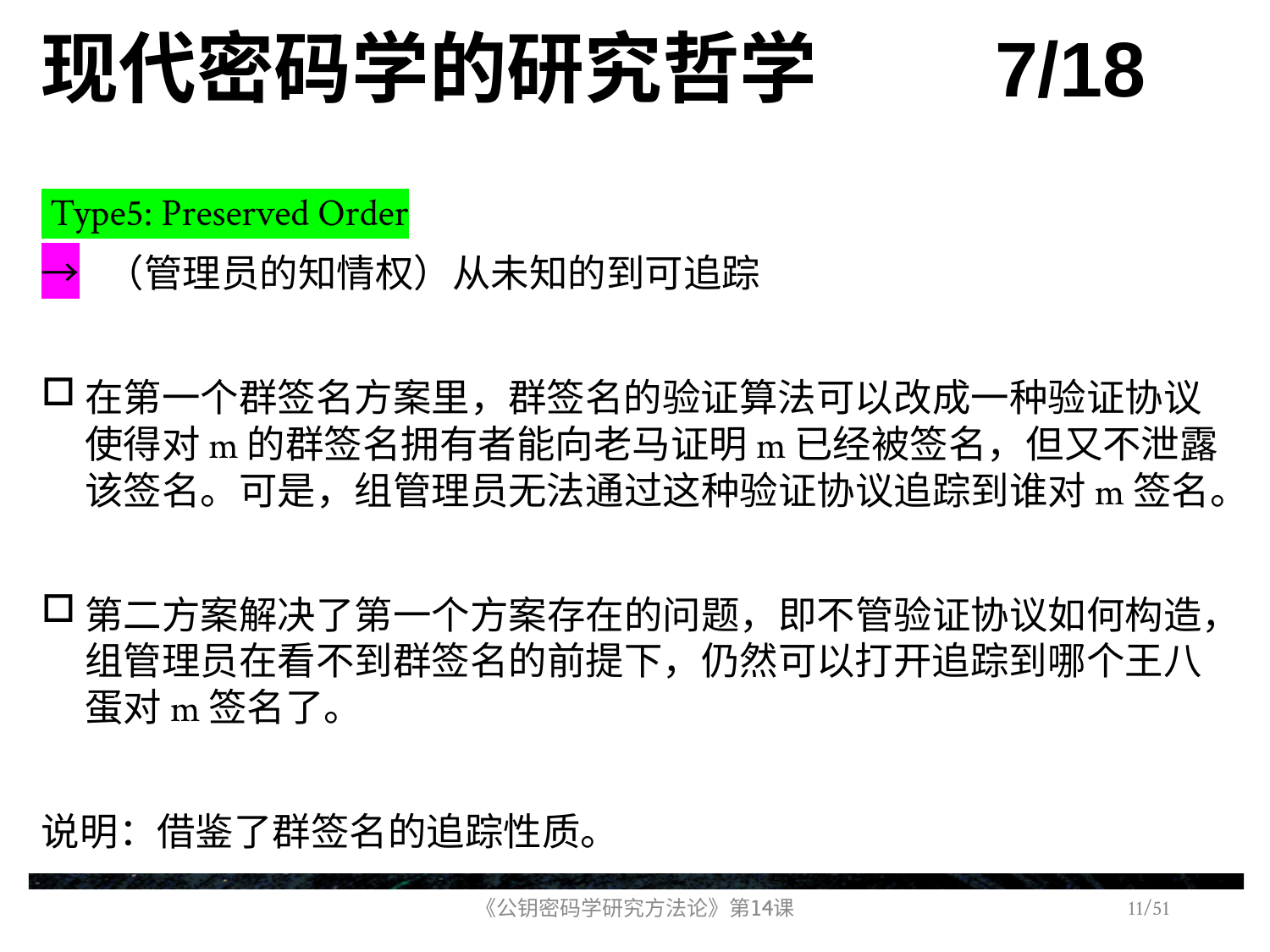

# 现代密码学的研究哲学         7/18
 Type5: Preserved Order
→  （管理员的知情权）从未知的到可追踪

在第一个群签名方案里，群签名的验证算法可以改成一种验证协议使得对m的群签名拥有者能向老马证明m已经被签名，但又不泄露该签名。可是，组管理员无法通过这种验证协议追踪到谁对m签名。

第二方案解决了第一个方案存在的问题，即不管验证协议如何构造，组管理员在看不到群签名的前提下，仍然可以打开追踪到哪个王八蛋对m签名了。

说明：借鉴了群签名的追踪性质。
《公钥密码学研究方法论》第14课
11/51